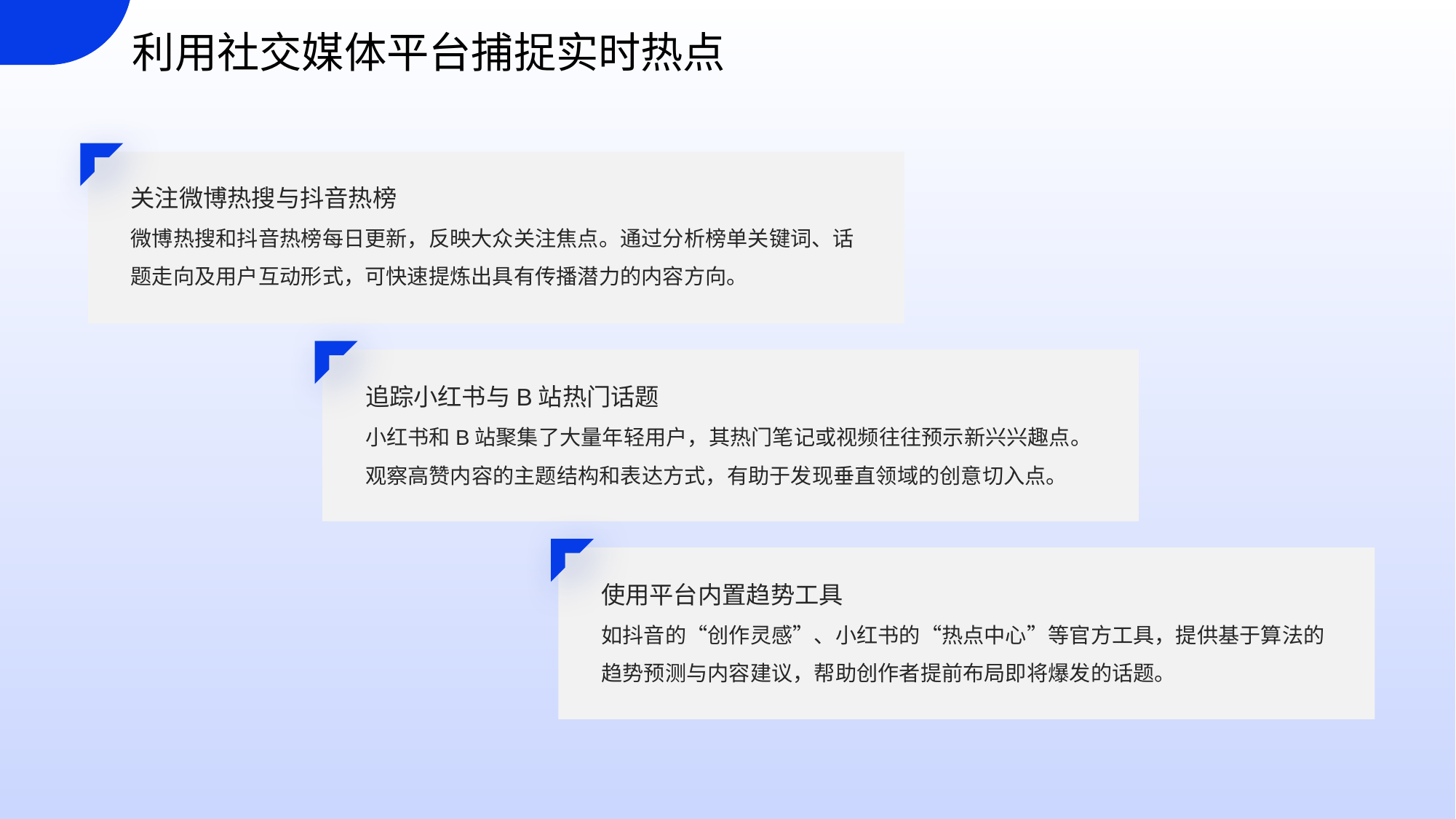

利用社交媒体平台捕捉实时热点

关注微博热搜与抖音热榜
微博热搜和抖音热榜每日更新，反映大众关注焦点。通过分析榜单关键词、话题走向及用户互动形式，可快速提炼出具有传播潜力的内容方向。

追踪小红书与B站热门话题
小红书和B站聚集了大量年轻用户，其热门笔记或视频往往预示新兴兴趣点。观察高赞内容的主题结构和表达方式，有助于发现垂直领域的创意切入点。

使用平台内置趋势工具
如抖音的“创作灵感”、小红书的“热点中心”等官方工具，提供基于算法的趋势预测与内容建议，帮助创作者提前布局即将爆发的话题。